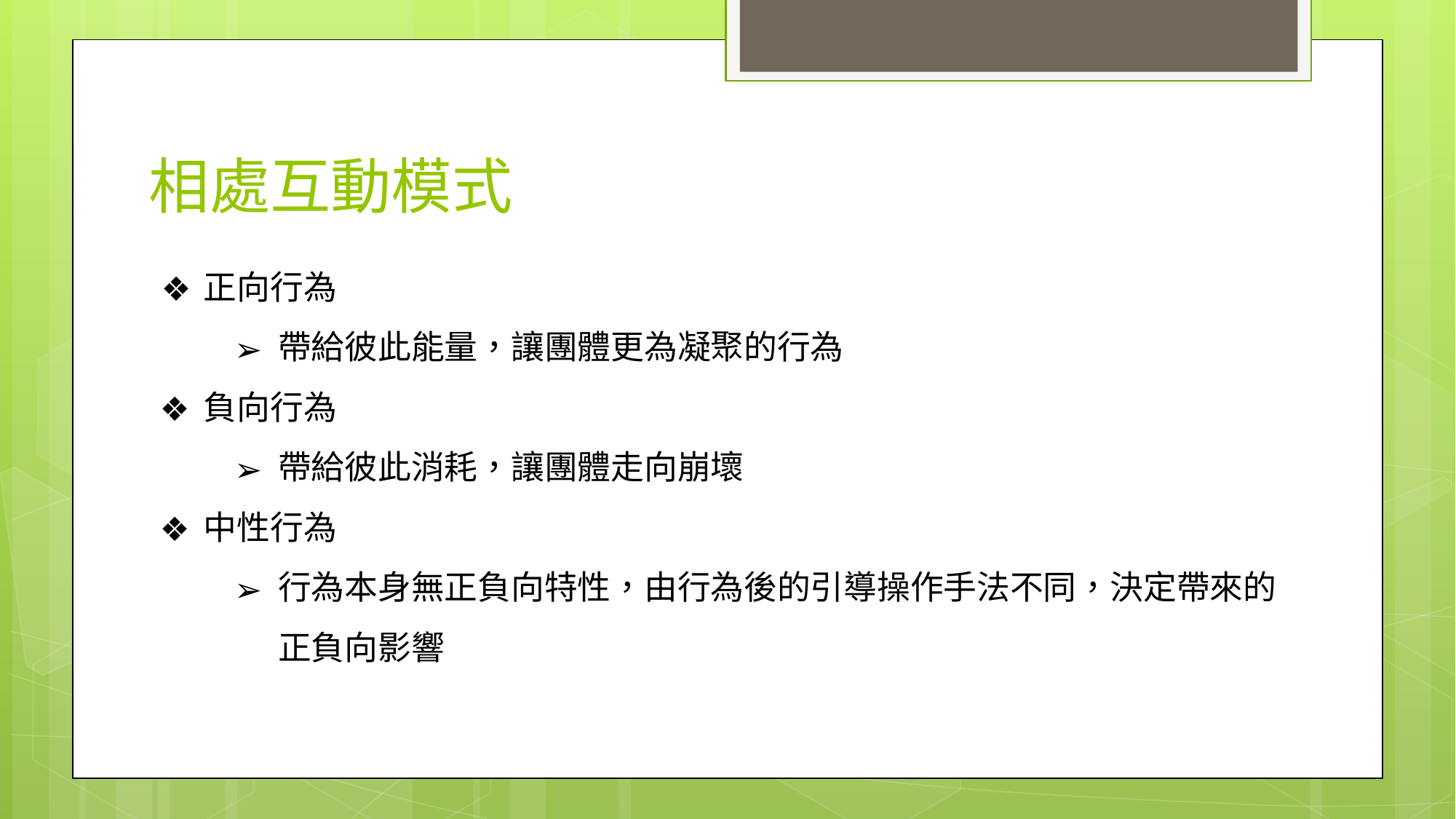

# 相處互動模式
正向行為
帶給彼此能量，讓團體更為凝聚的行為
負向行為
帶給彼此消耗，讓團體走向崩壞
中性行為
行為本身無正負向特性，由行為後的引導操作手法不同，決定帶來的正負向影響